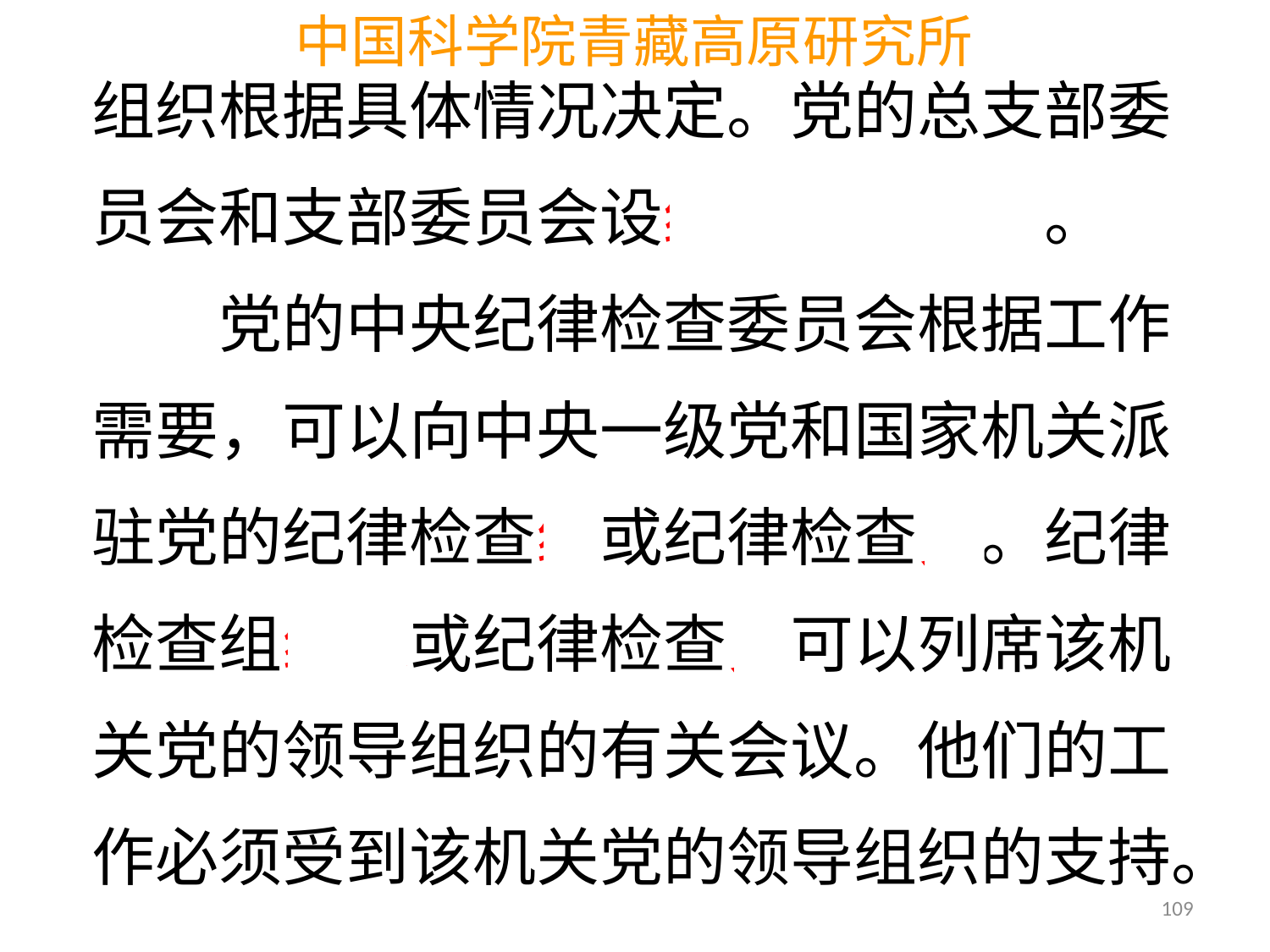

# 组织根据具体情况决定。党的总支部委员会和支部委员会设纪律检查委员。 　　党的中央纪律检查委员会根据工作需要，可以向中央一级党和国家机关派驻党的纪律检查组或纪律检查员。纪律检查组组长或纪律检查员可以列席该机关党的领导组织的有关会议。他们的工作必须受到该机关党的领导组织的支持。

109